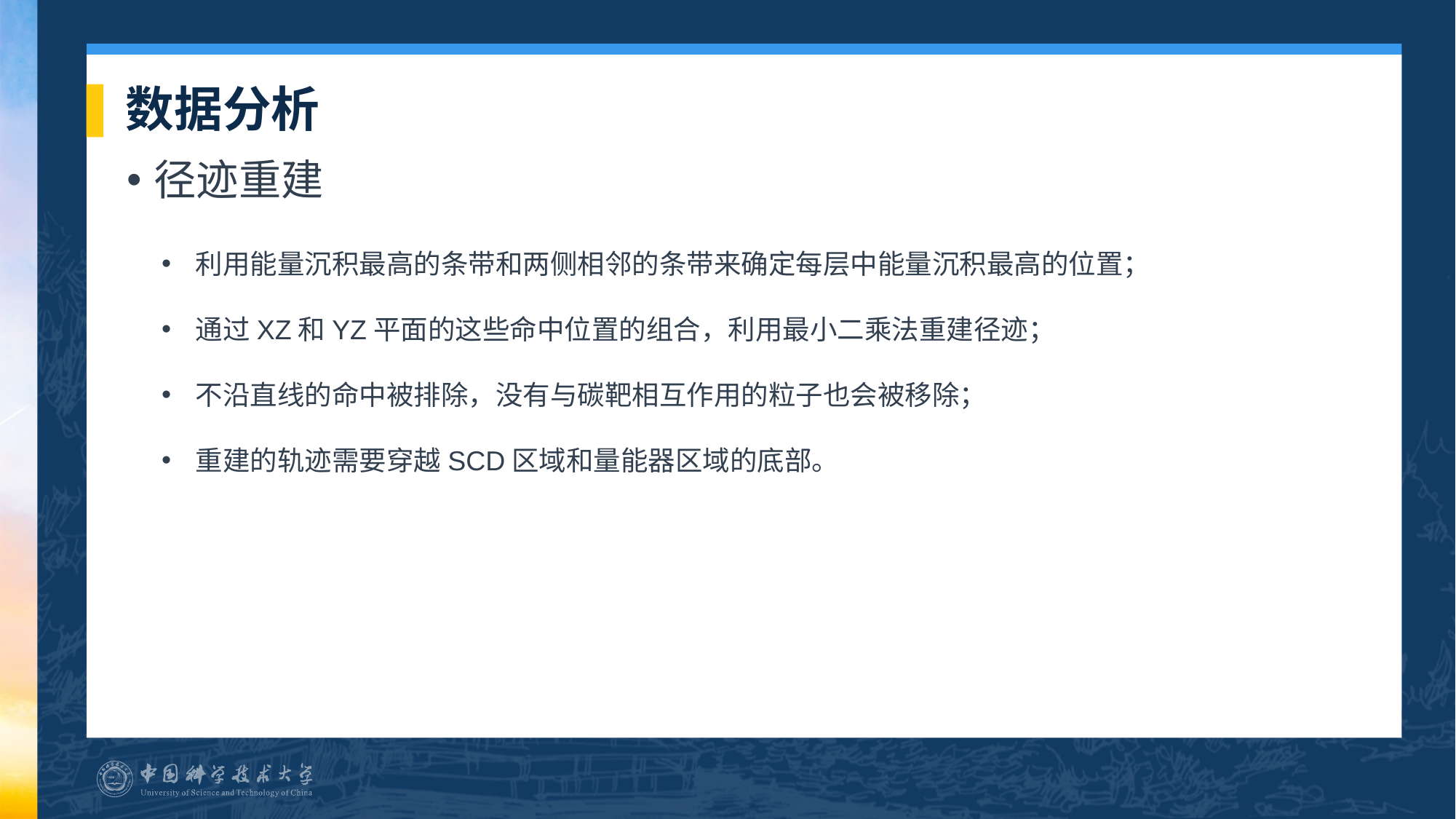

# 数据分析
径迹重建
利用能量沉积最高的条带和两侧相邻的条带来确定每层中能量沉积最高的位置；

通过XZ和YZ平面的这些命中位置的组合，利用最小二乘法重建径迹；

不沿直线的命中被排除，没有与碳靶相互作用的粒子也会被移除；

重建的轨迹需要穿越SCD区域和量能器区域的底部。